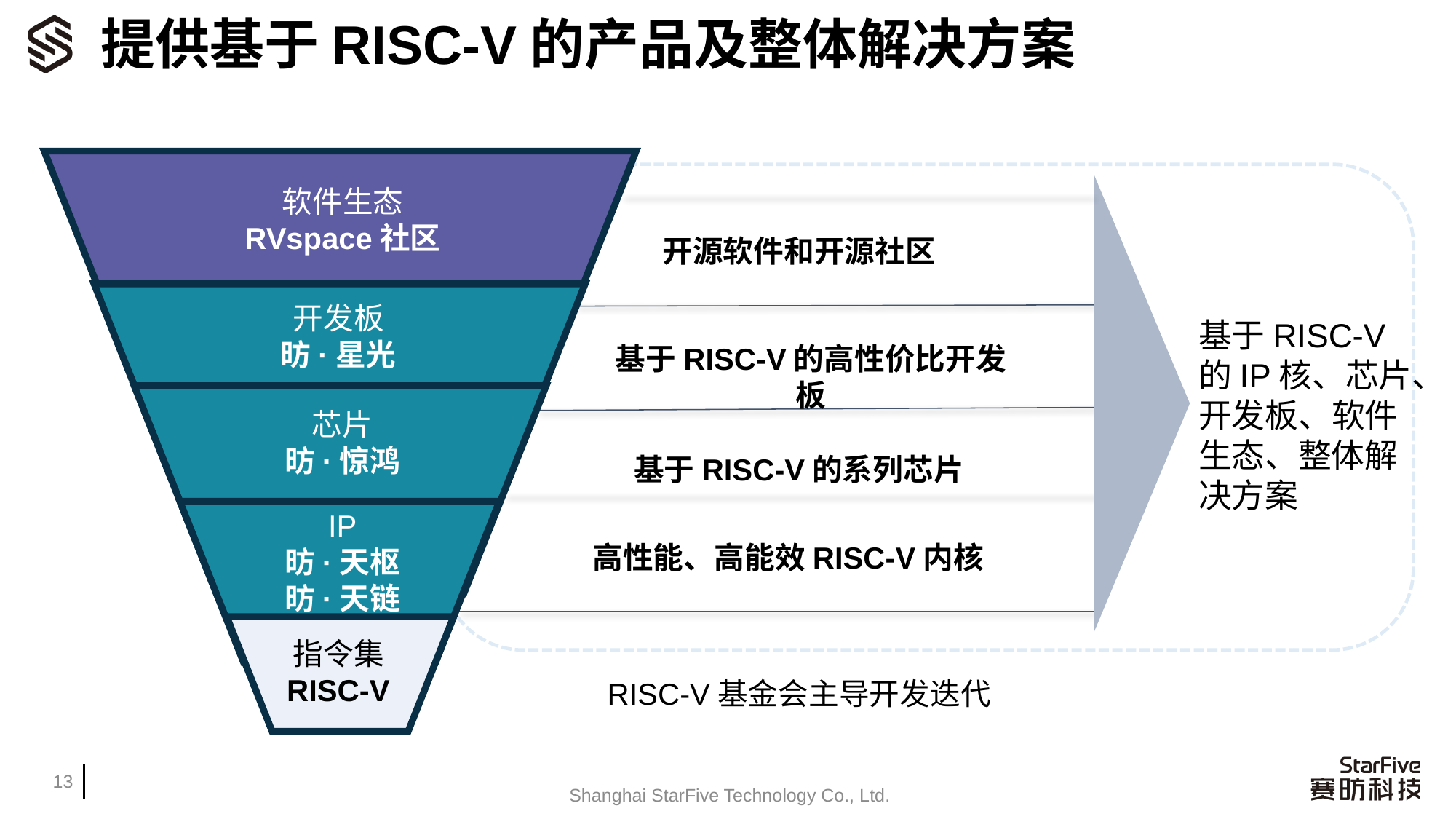

# 提供基于RISC-V的产品及整体解决方案

软件生态
RVspace社区

开发板
昉·星光

芯片
昉·惊鸿

IP
昉·天枢
昉·天链

指令集
RISC-V

开源软件和开源社区
基于RISC-V的IP核、芯片、开发板、软件生态、整体解决方案
基于RISC-V的高性价比开发板

基于RISC-V的系列芯片
高性能、高能效RISC-V内核

RISC-V基金会主导开发迭代
13